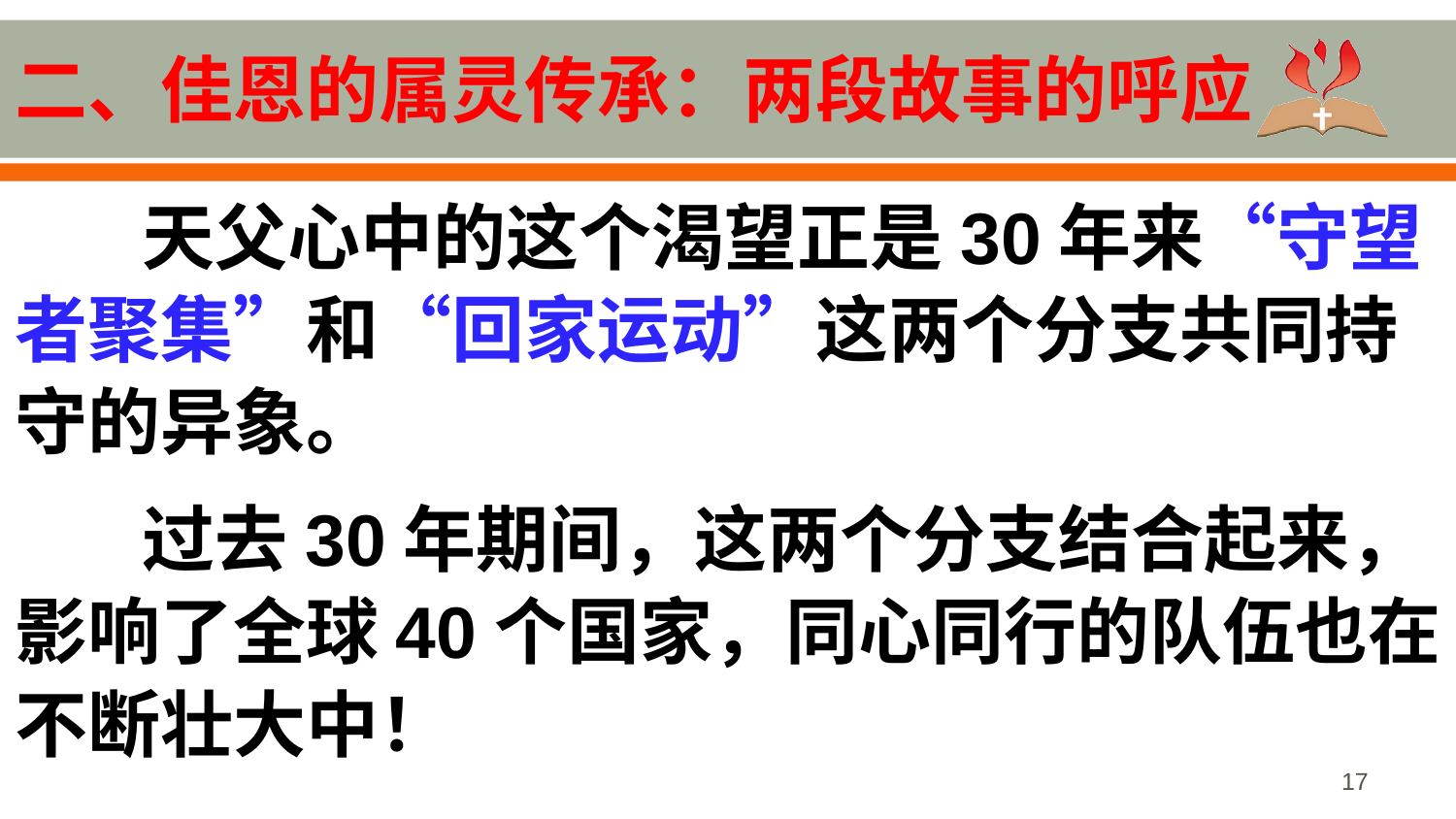

# 二、佳恩的属灵传承：两段故事的呼应
天父心中的这个渴望正是30年来“守望者聚集”和“回家运动”这两个分支共同持守的异象。
过去30年期间，这两个分支结合起来，影响了全球40个国家，同心同行的队伍也在不断壮大中！

17